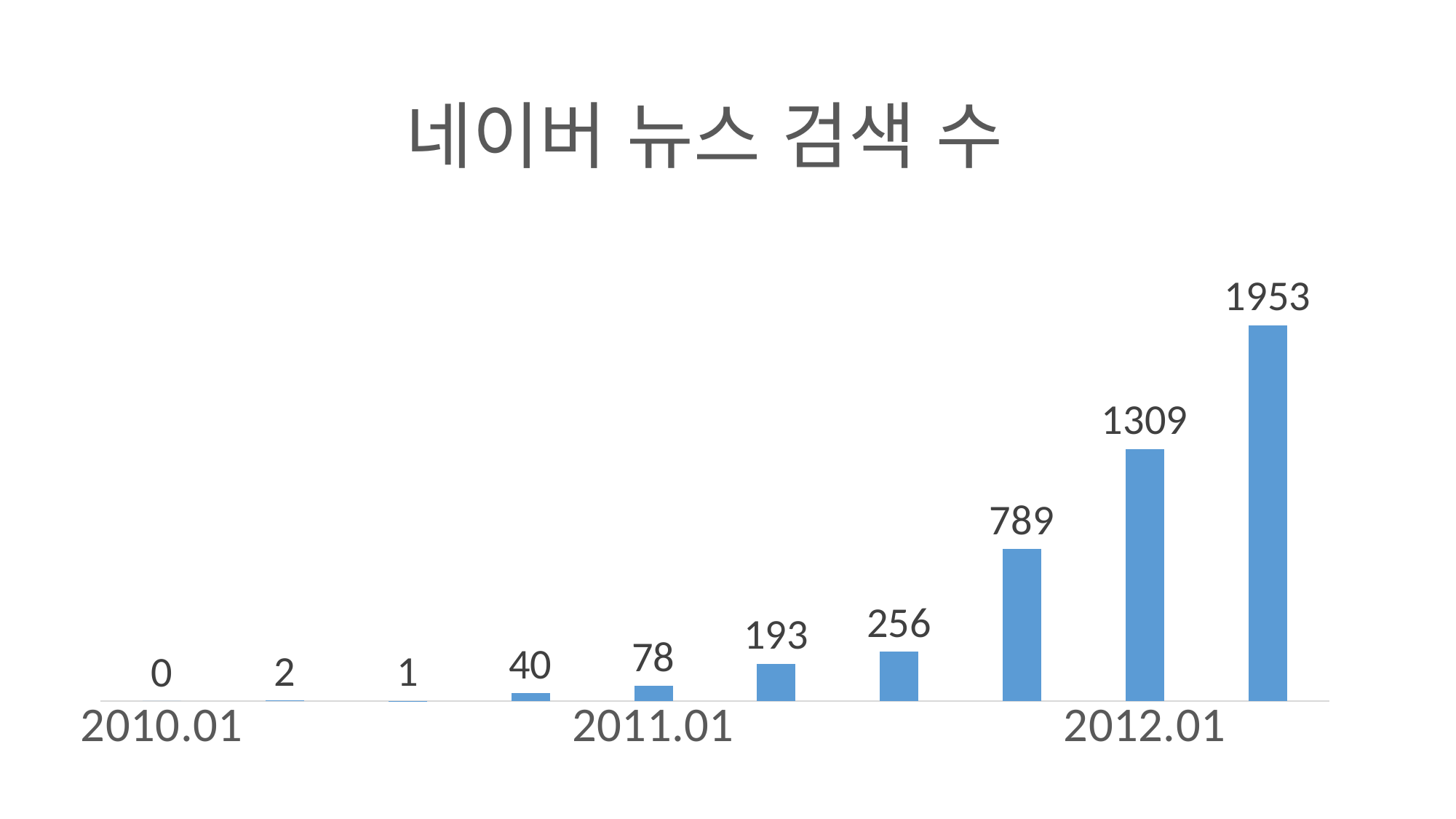

### Chart: 네이버 뉴스 검색 수

| Category | Series 1 | Column1 |
|---|---|---|
| 2010.01 | 0.0 | None |
|  | 2.0 | None |
|  | 1.0 | None |
|  | 40.0 | None |
| 2011.01 | 78.0 | None |
|  | 193.0 | None |
|  | 256.0 | None |
|  | 789.0 | None |
| 2012.01 | 1309.0 | None |
|  | 1953.0 | None |